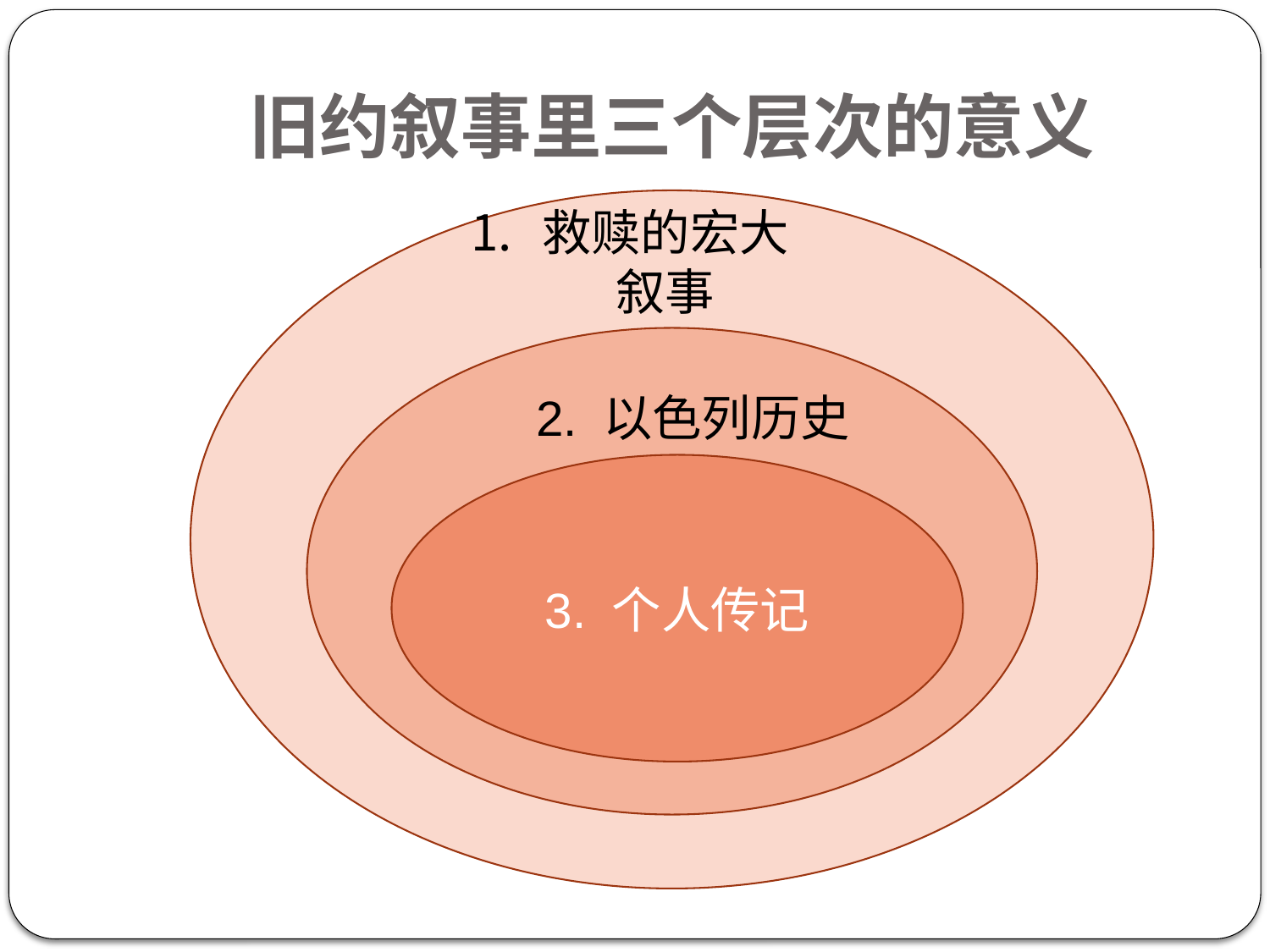

# 旧约叙事里三个层次的意义

救赎的宏大叙事

2. 以色列历史
3. 个人传记